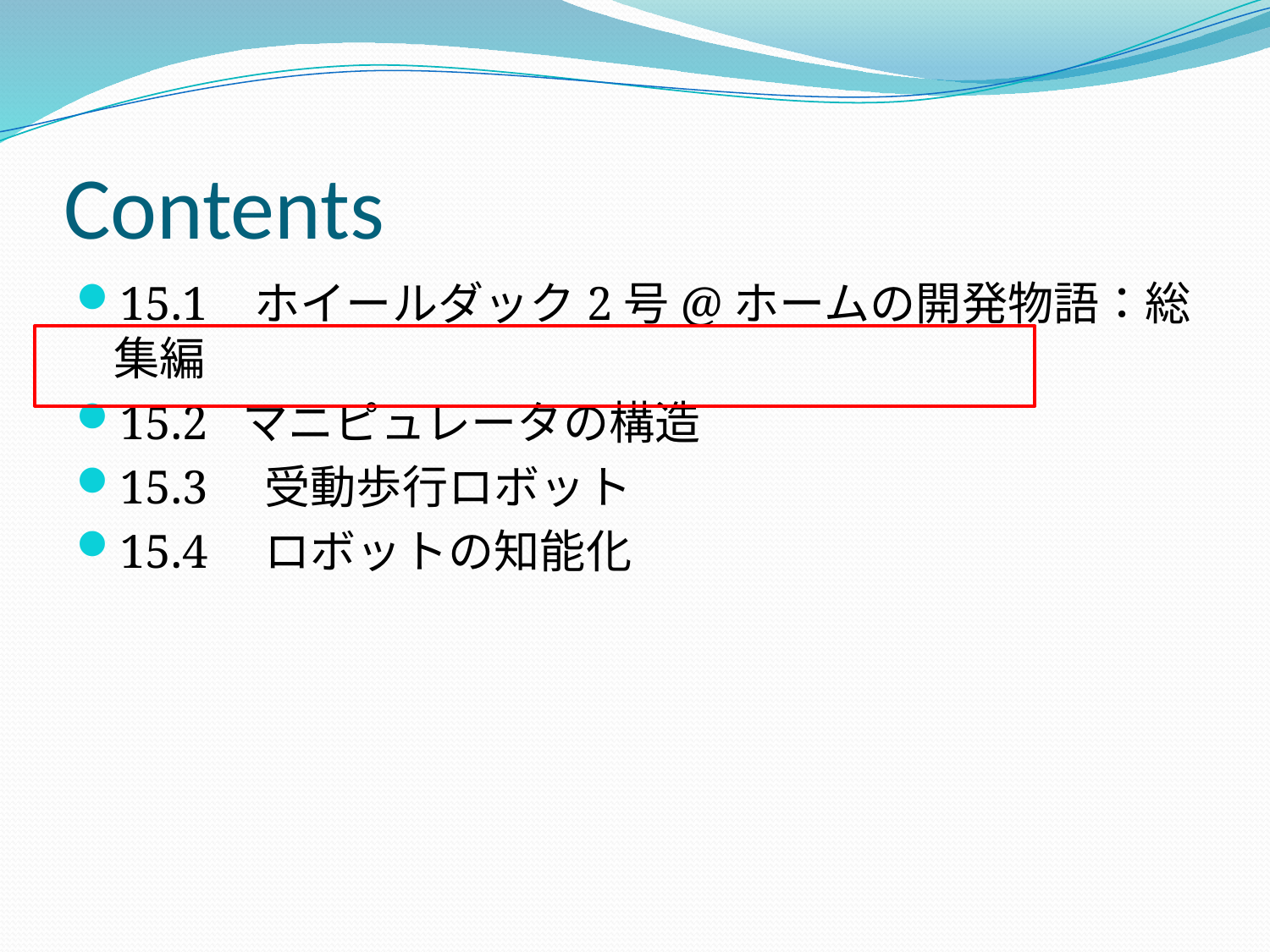

# Contents
15.1   ホイールダック2号@ホームの開発物語：総集編
15.2  マニピュレータの構造
15.3　受動歩行ロボット
15.4　ロボットの知能化